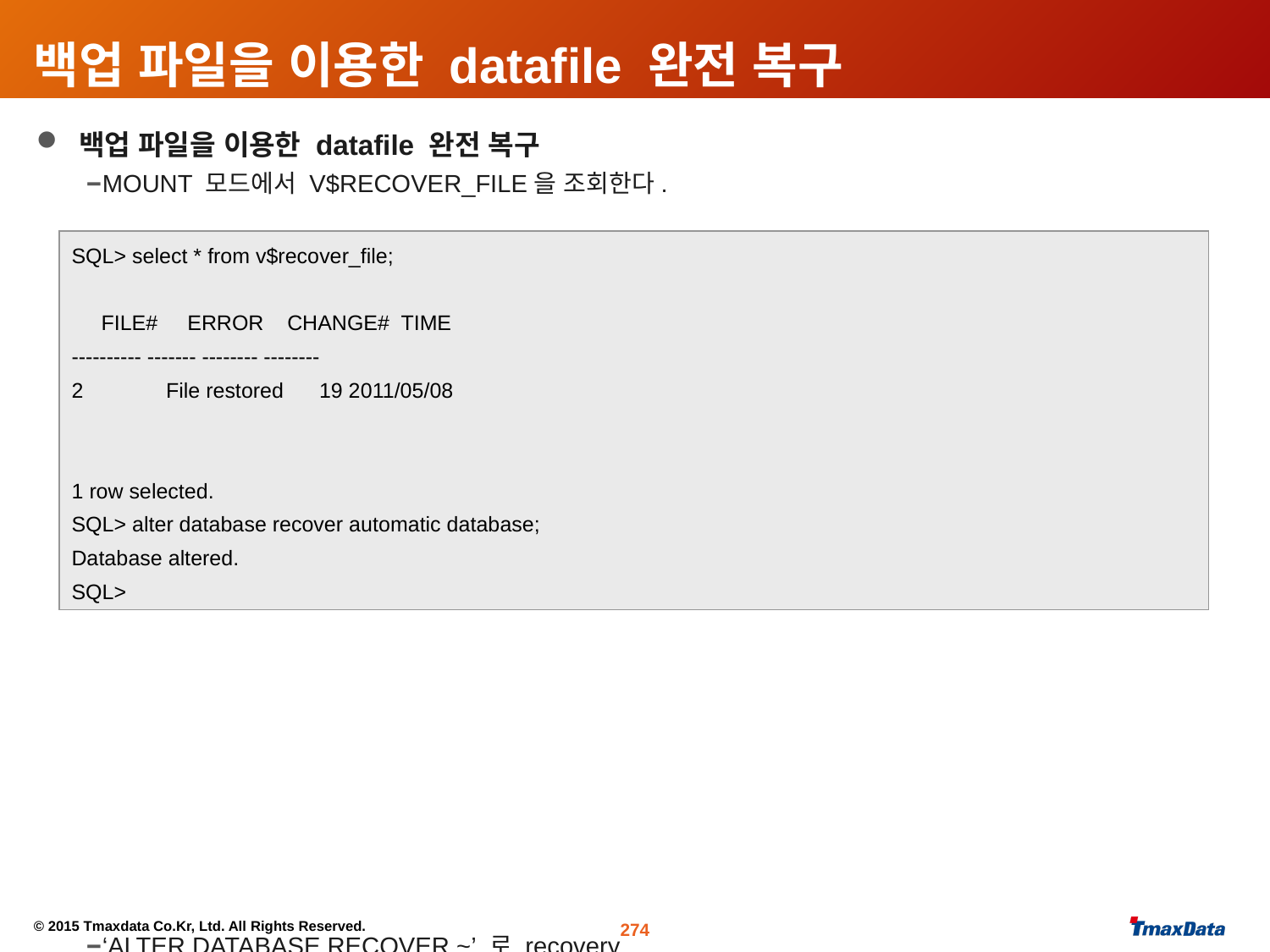

# 백업 파일을 이용한 datafile 완전 복구
 백업 파일을 이용한 datafile 완전 복구
MOUNT 모드에서 V$RECOVER_FILE을 조회한다.

‘ALTER DATABASE RECOVER ~’ 로 recovery

SQL> select * from v$recover_file;

     FILE#     ERROR    CHANGE#  TIME
---------- ------- -------- --------
2              File restored      19 2011/05/08

1 row selected.
SQL> alter database recover automatic database;
Database altered.
SQL>